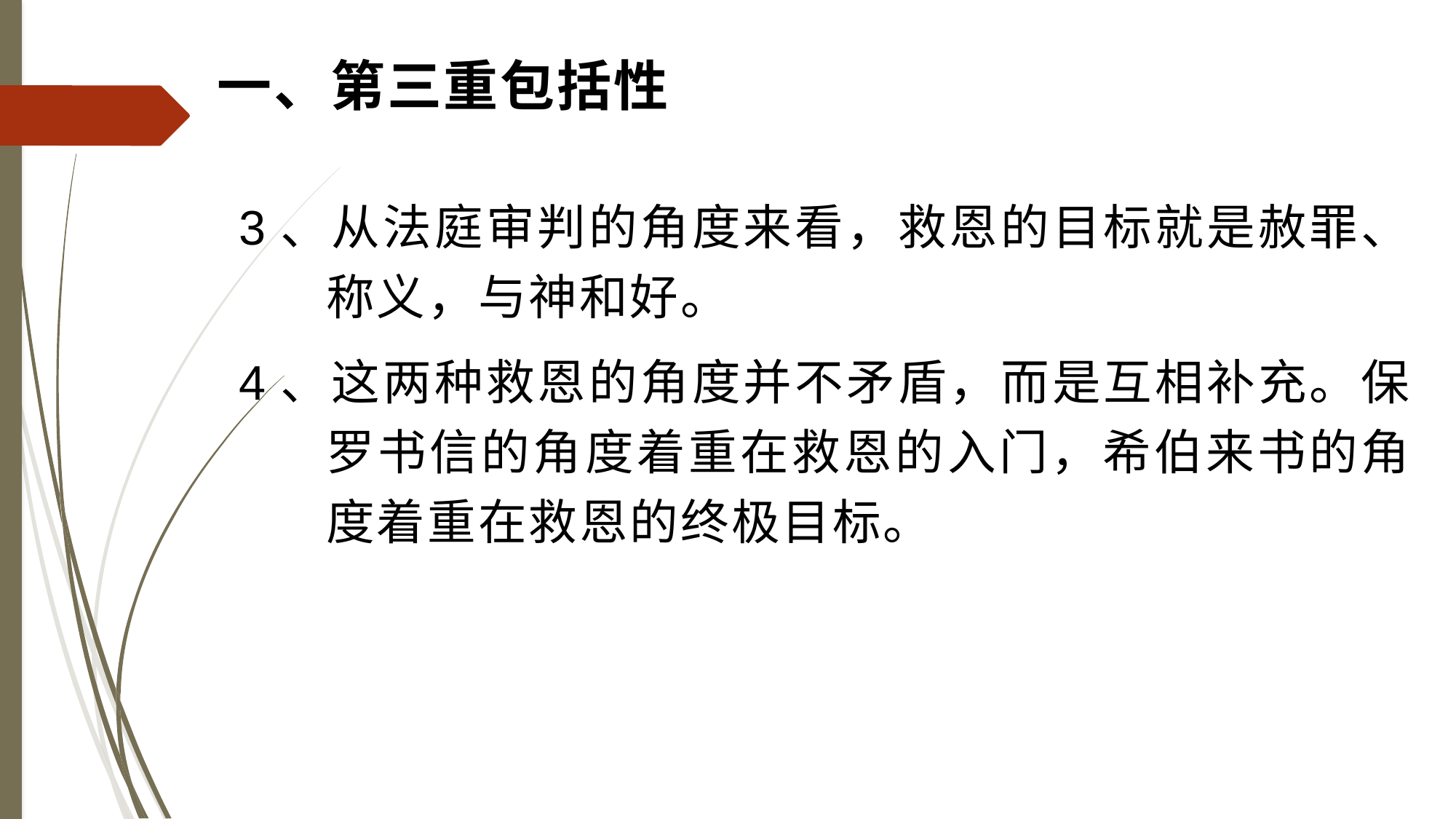

# 一、第三重包括性
3、从法庭审判的角度来看，救恩的目标就是赦罪、称义，与神和好。
4、这两种救恩的角度并不矛盾，而是互相补充。保罗书信的角度着重在救恩的入门，希伯来书的角度着重在救恩的终极目标。